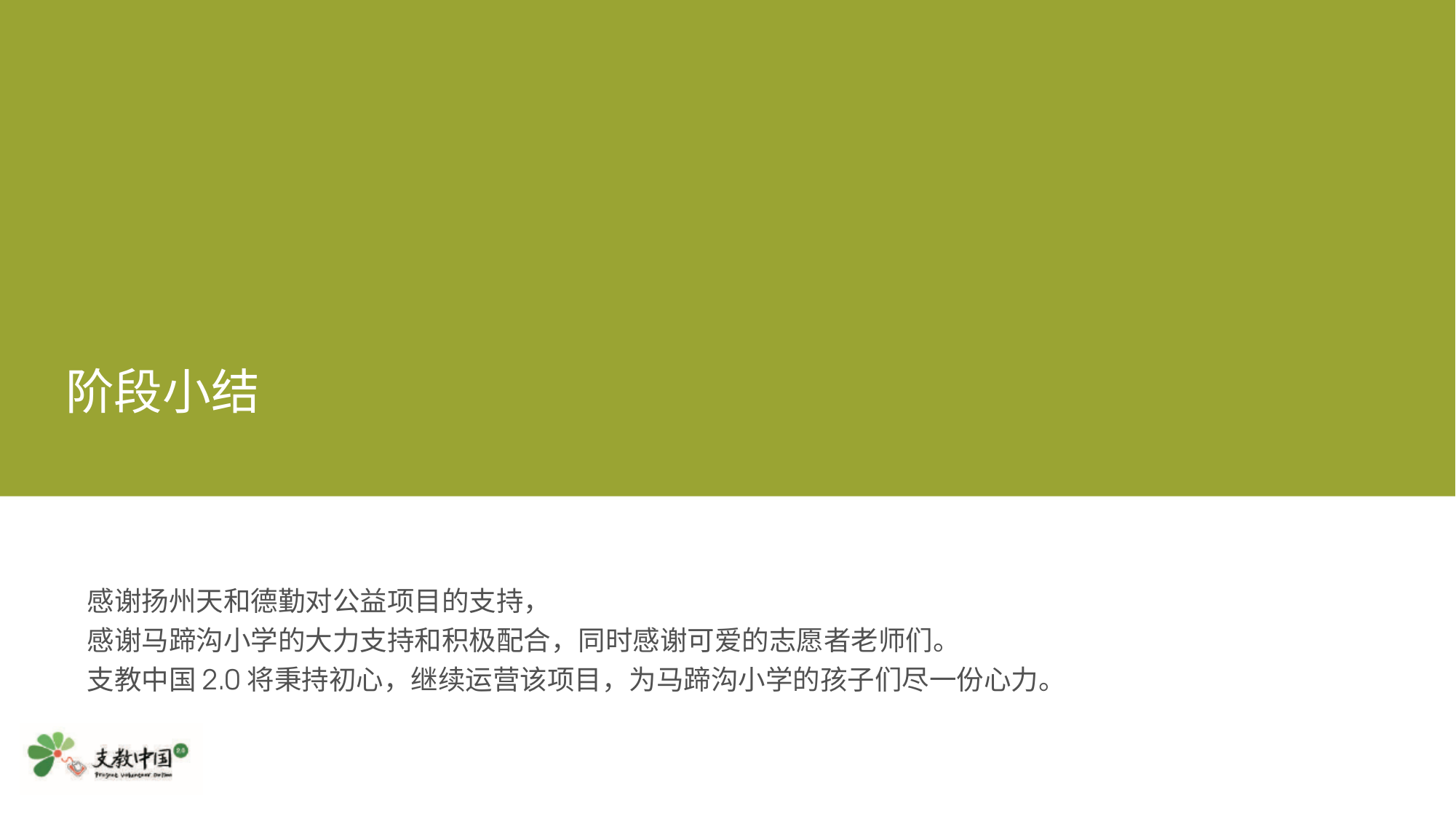

阶段小结
感谢扬州天和德勤对公益项目的支持，
感谢马蹄沟小学的大力支持和积极配合，同时感谢可爱的志愿者老师们。
支教中国2.0将秉持初心，继续运营该项目，为马蹄沟小学的孩子们尽一份心力。